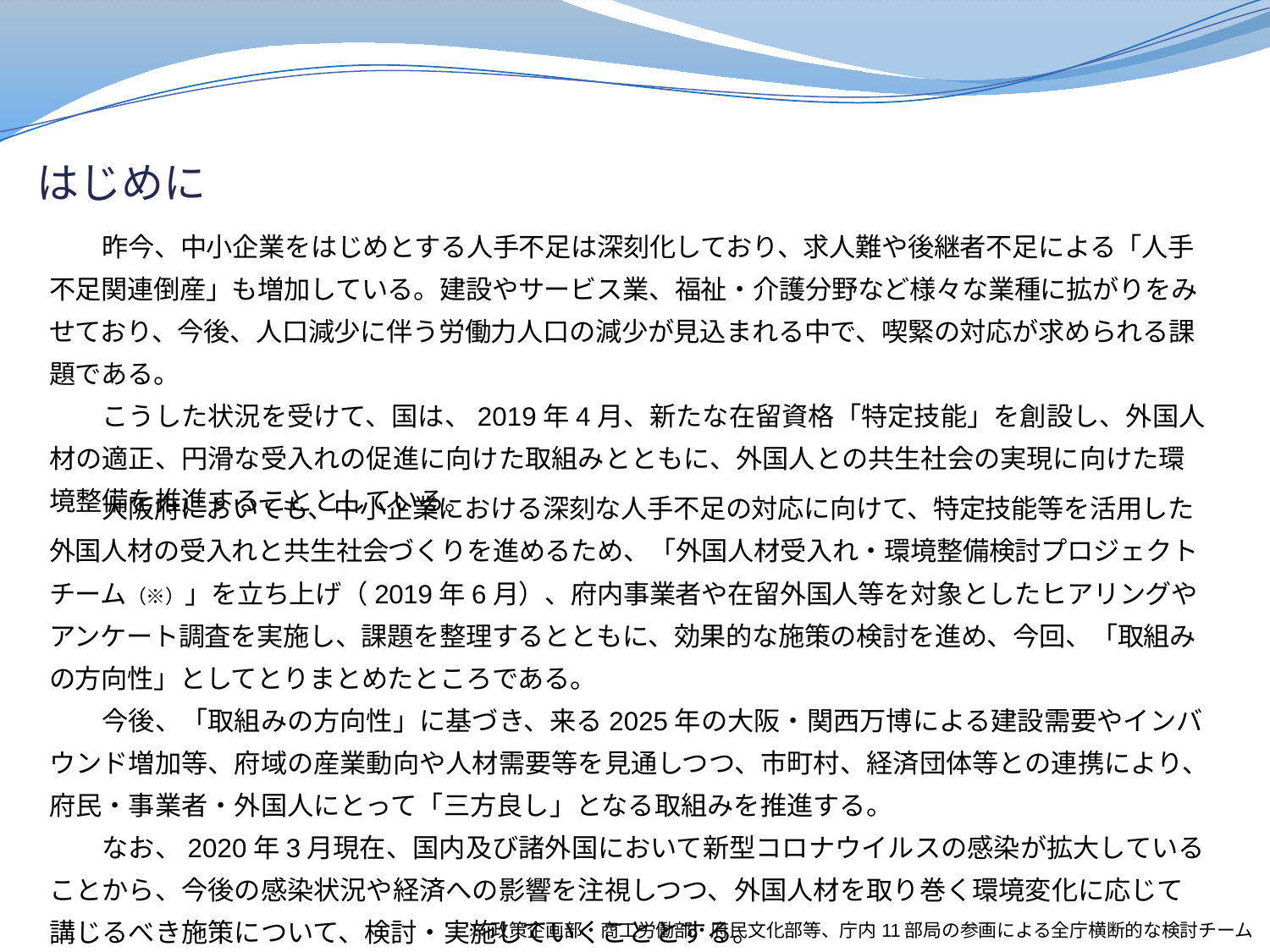

# はじめに
　　昨今、中小企業をはじめとする人手不足は深刻化しており、求人難や後継者不足による「人手不足関連倒産」も増加している。建設やサービス業、福祉・介護分野など様々な業種に拡がりをみせており、今後、人口減少に伴う労働力人口の減少が見込まれる中で、喫緊の対応が求められる課題である。
　　こうした状況を受けて、国は、2019年4月、新たな在留資格「特定技能」を創設し、外国人材の適正、円滑な受入れの促進に向けた取組みとともに、外国人との共生社会の実現に向けた環境整備を推進することとしている。
　　大阪府においても、中小企業における深刻な人手不足の対応に向けて、特定技能等を活用した外国人材の受入れと共生社会づくりを進めるため、「外国人材受入れ・環境整備検討プロジェクトチーム（※）」を立ち上げ（2019年6月）、府内事業者や在留外国人等を対象としたヒアリングやアンケート調査を実施し、課題を整理するとともに、効果的な施策の検討を進め、今回、「取組みの方向性」としてとりまとめたところである。
　　今後、「取組みの方向性」に基づき、来る2025年の大阪・関西万博による建設需要やインバウンド増加等、府域の産業動向や人材需要等を見通しつつ、市町村、経済団体等との連携により、府民・事業者・外国人にとって「三方良し」となる取組みを推進する。
　　なお、2020年3月現在、国内及び諸外国において新型コロナウイルスの感染が拡大していることから、今後の感染状況や経済への影響を注視しつつ、外国人材を取り巻く環境変化に応じて講じるべき施策について、検討・実施していくこととする。
※政策企画部・商工労働部・府民文化部等、庁内11部局の参画による全庁横断的な検討チーム